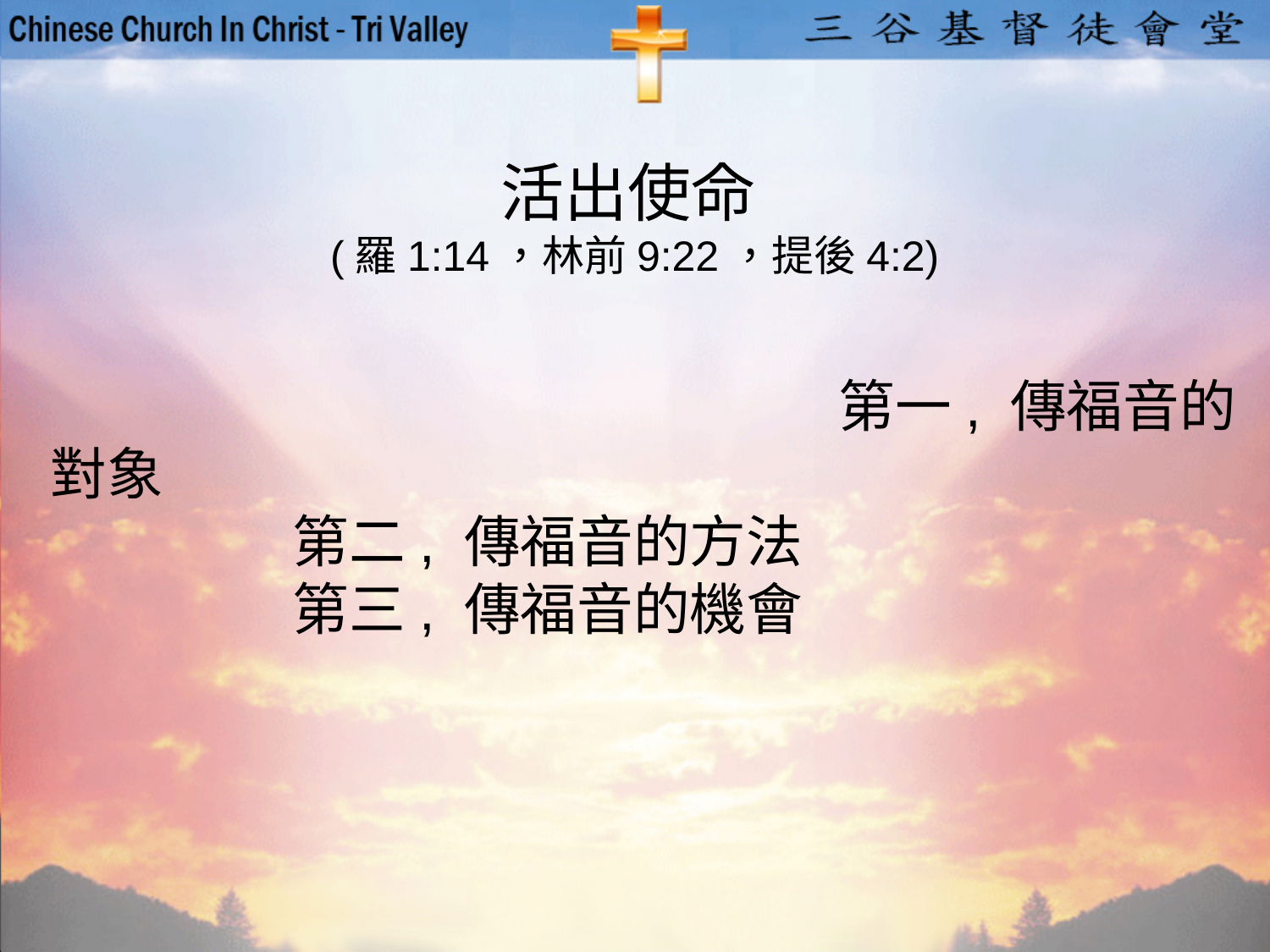

活出使命
(羅1:14，林前9:22，提後4:2)

						 第一, 傳福音的對象
                  第二, 傳福音的方法
                  第三, 傳福音的機會